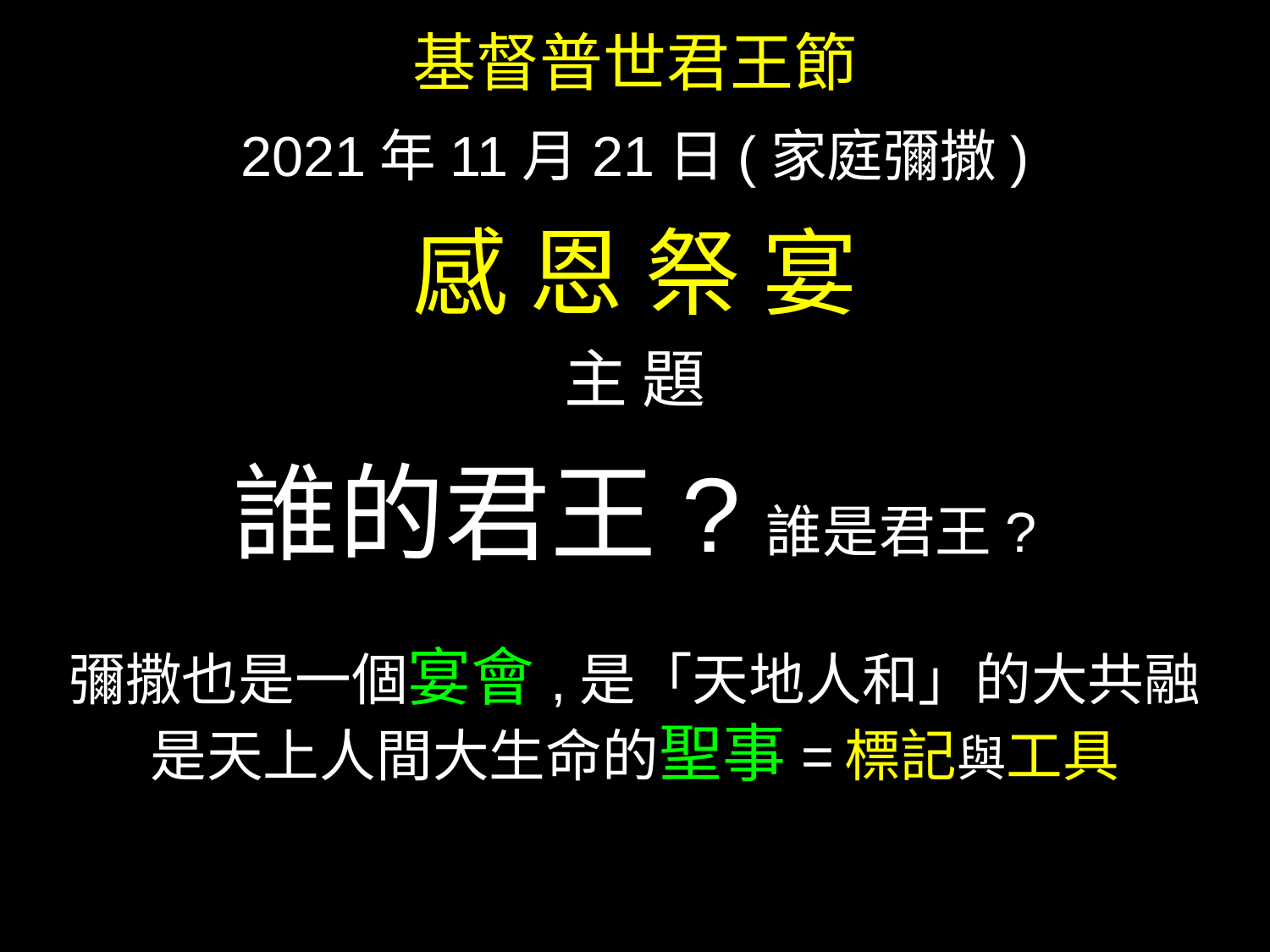

基督普世君王節
2021年11月21日(家庭彌撒)

感 恩 祭 宴

主 題
誰的君王?誰是君王?
彌撒也是一個宴會,是「天地人和」的大共融
是天上人間大生命的聖事= 標記與工具